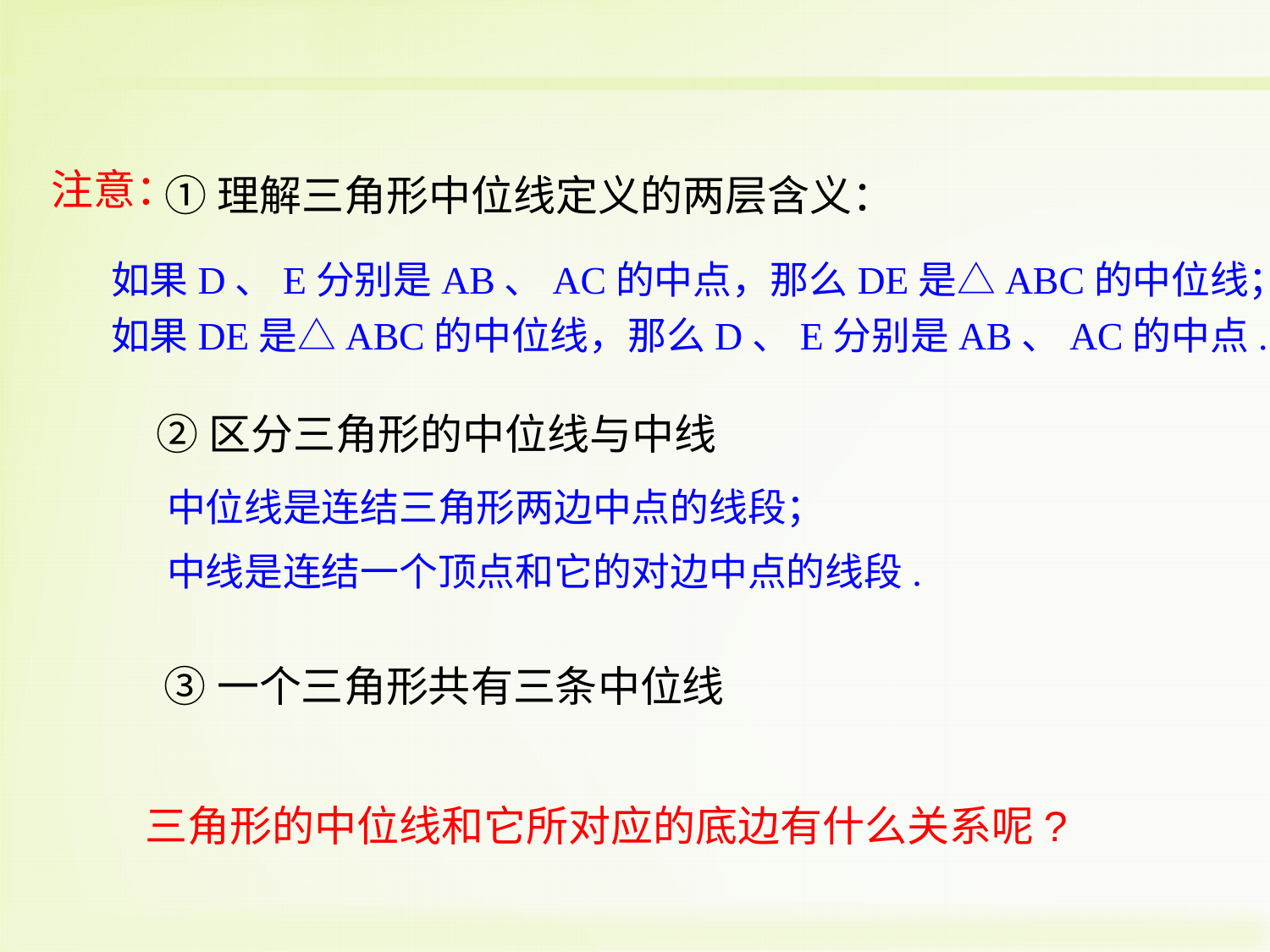

注意：
①理解三角形中位线定义的两层含义：
如果D、E分别是AB、AC的中点，那么DE是△ABC的中位线；
如果DE是△ABC的中位线，那么D、E分别是AB、AC的中点.
②区分三角形的中位线与中线
中位线是连结三角形两边中点的线段；
中线是连结一个顶点和它的对边中点的线段.
③一个三角形共有三条中位线
三角形的中位线和它所对应的底边有什么关系呢?